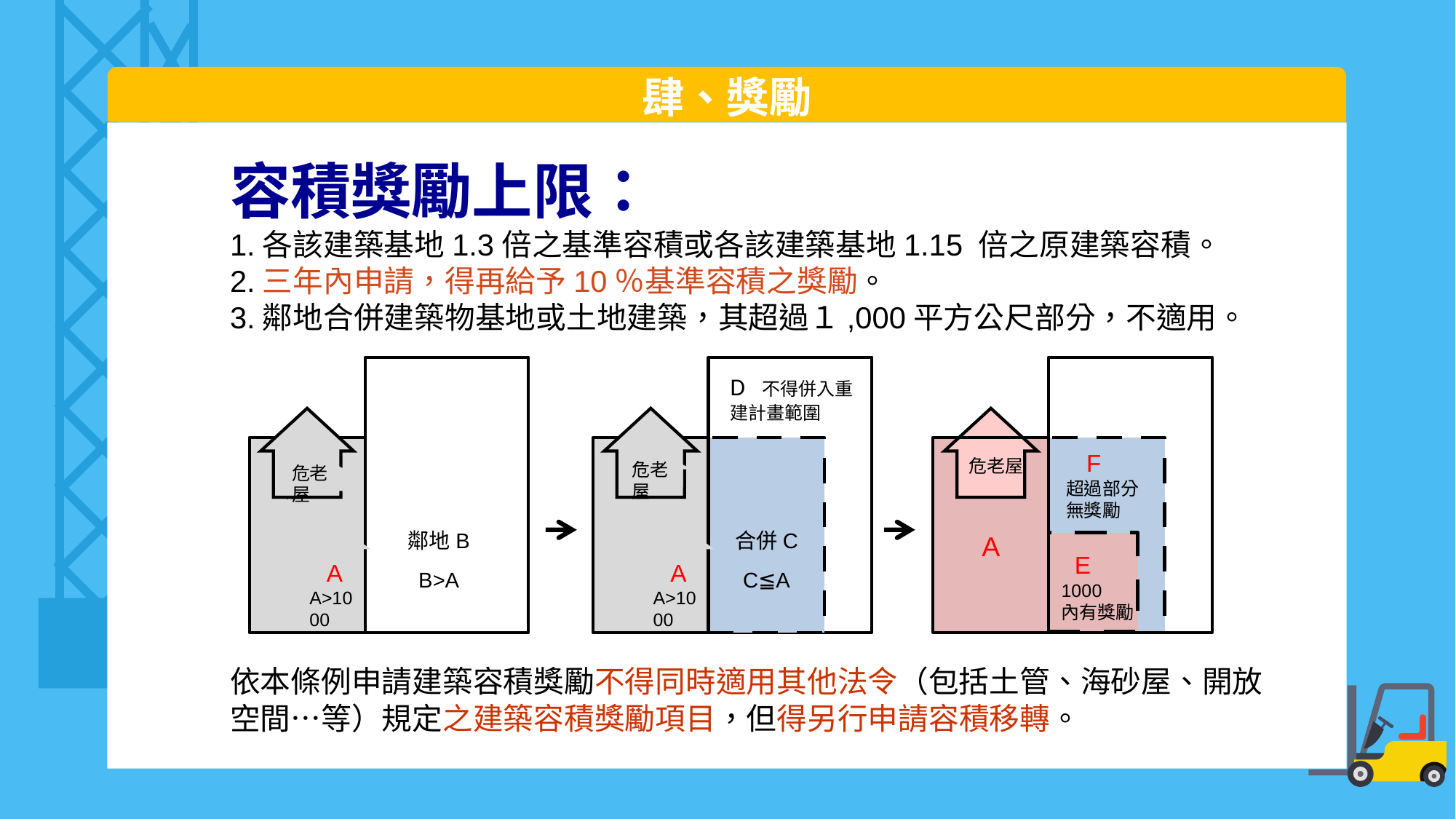

肆、獎勵

容積獎勵上限：
1.各該建築基地1.3倍之基準容積或各該建築基地1.15 倍之原建築容積。
2.三年內申請，得再給予10％基準容積之獎勵。
3.鄰地合併建築物基地或土地建築，其超過１,000平方公尺部分，不適用。

依本條例申請建築容積獎勵不得同時適用其他法令（包括土管、海砂屋、開放空間…等）規定之建築容積獎勵項目，但得另行申請容積移轉。

危老屋

危老屋
危老屋
危老屋

       A
A>1000
       A
A>1000

A

D  不得併入重建計畫範圍
   F
超過部分無獎勵
A
鄰地B
B>A
合併C
C≦A
  E
1000
內有獎勵